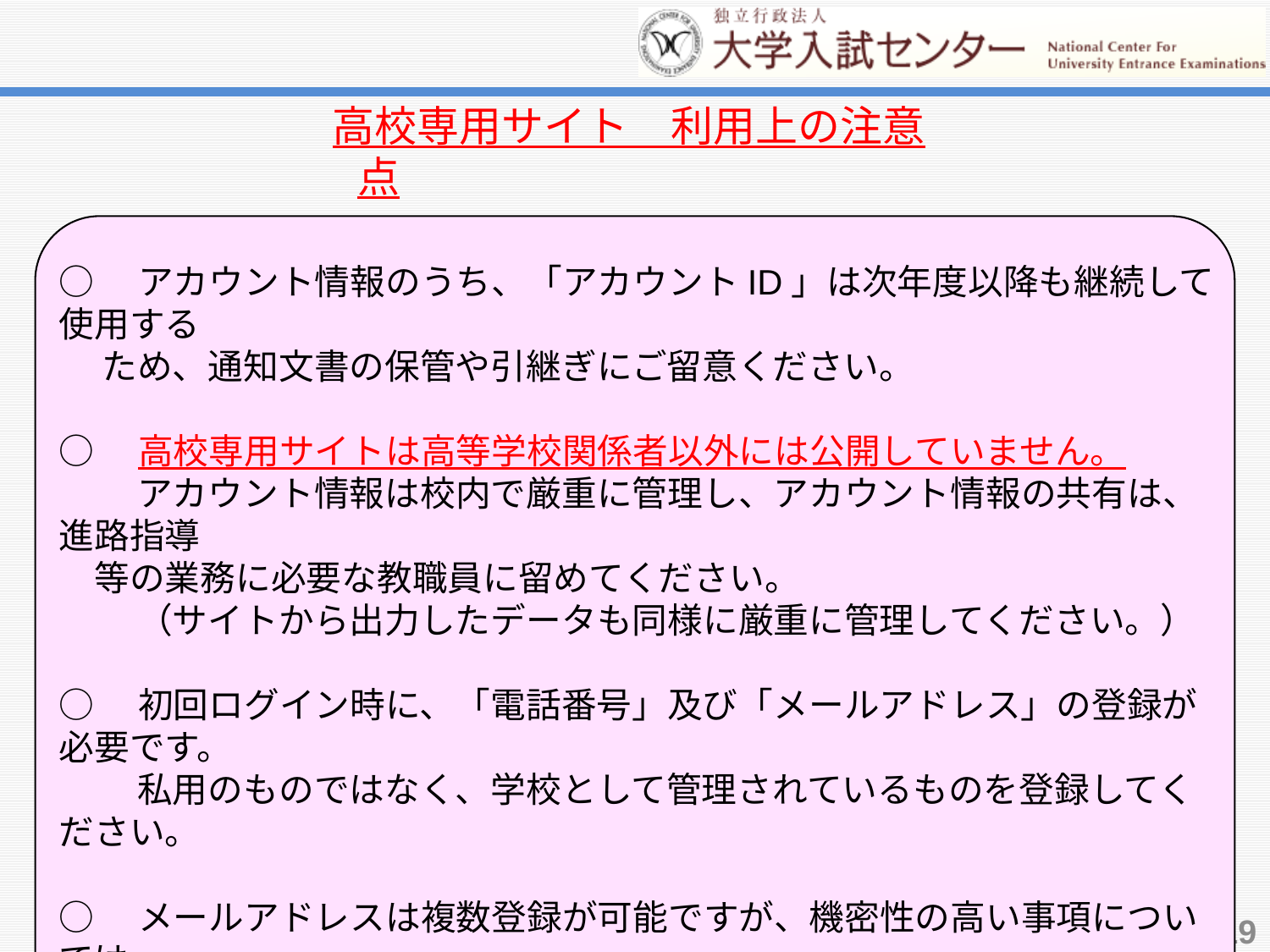

高校専用サイト　利用上の注意点
○　アカウント情報のうち、「アカウントID」は次年度以降も継続して使用する
　 ため、通知文書の保管や引継ぎにご留意ください。

○　高校専用サイトは高等学校関係者以外には公開していません。
　 　アカウント情報は校内で厳重に管理し、アカウント情報の共有は、進路指導
　等の業務に必要な教職員に留めてください。
　 　（サイトから出力したデータも同様に厳重に管理してください。）

○　初回ログイン時に、「電話番号」及び「メールアドレス」の登録が必要です。
　　 私用のものではなく、学校として管理されているものを登録してください。

○　メールアドレスは複数登録が可能ですが、機密性の高い事項については、
　 一番初めに登録されているメールアドレスのみに連絡します。
19